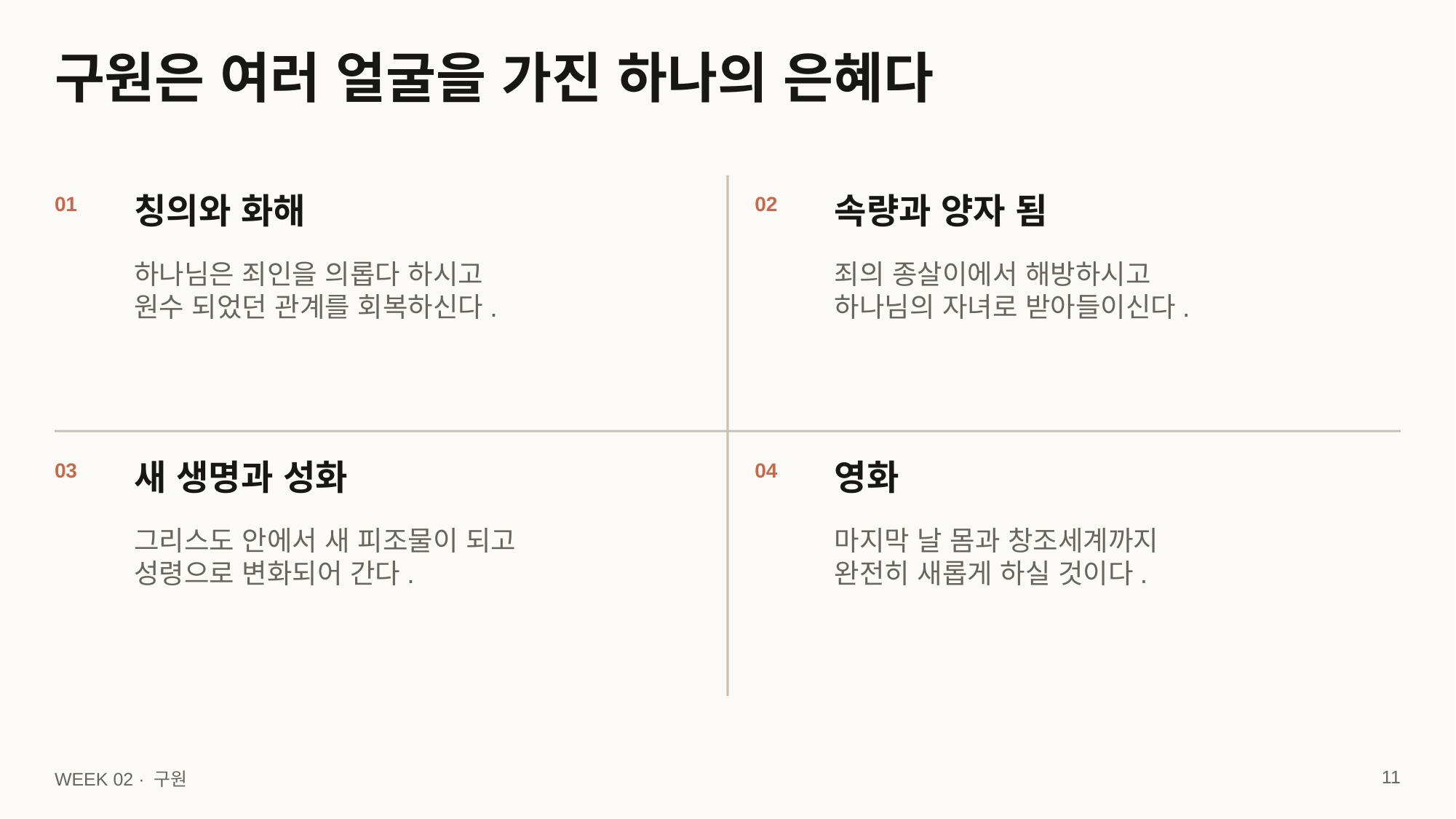

구원은 여러 얼굴을 가진 하나의 은혜다

칭의와 화해
속량과 양자 됨
01
02
하나님은 죄인을 의롭다 하시고
원수 되었던 관계를 회복하신다.
죄의 종살이에서 해방하시고
하나님의 자녀로 받아들이신다.

새 생명과 성화
영화
03
04
그리스도 안에서 새 피조물이 되고
성령으로 변화되어 간다.
마지막 날 몸과 창조세계까지
완전히 새롭게 하실 것이다.
11
WEEK 02 · 구원